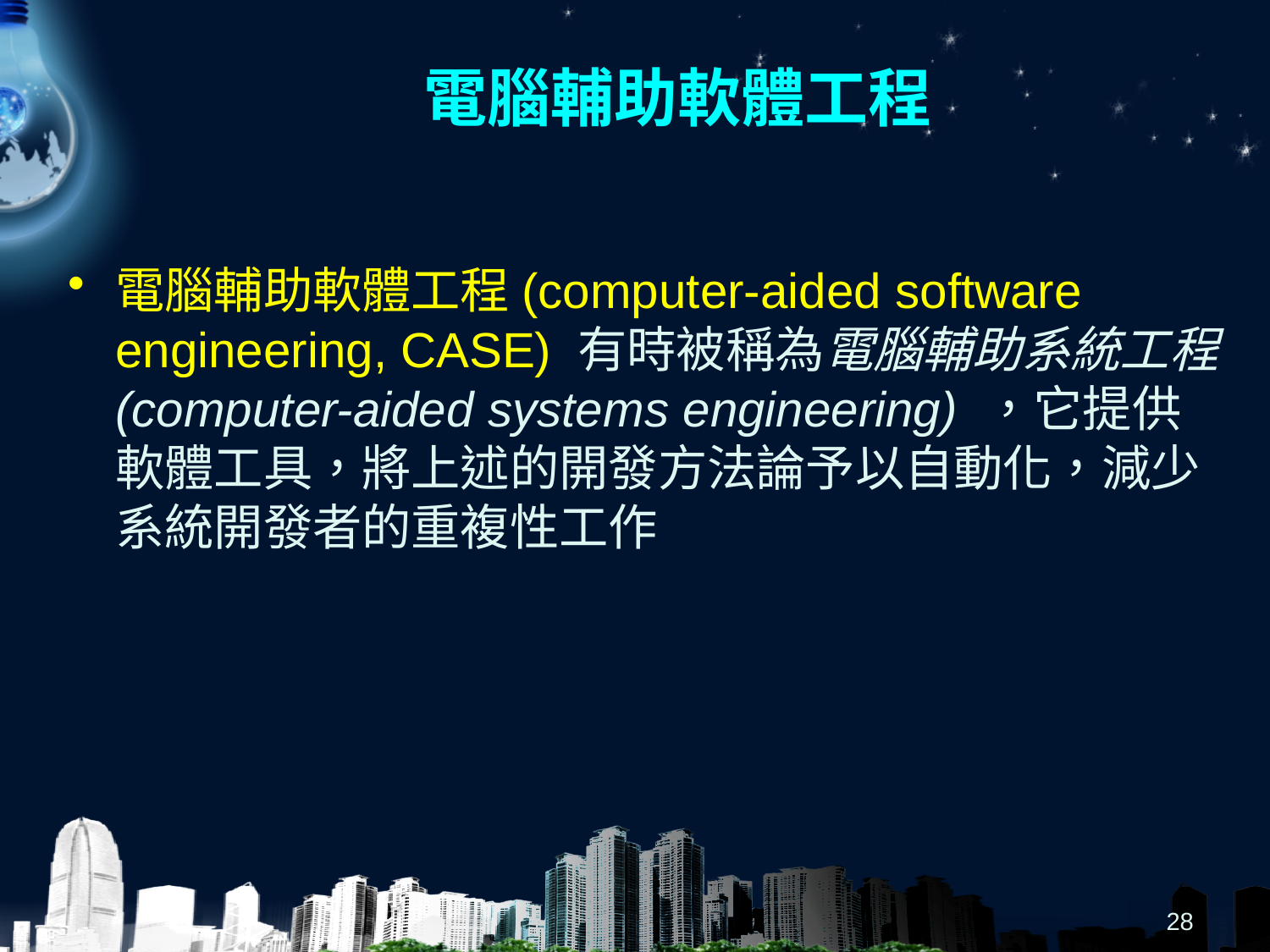

# 電腦輔助軟體工程

電腦輔助軟體工程(computer-aided software engineering, CASE) 有時被稱為電腦輔助系統工程(computer-aided systems engineering) ，它提供軟體工具，將上述的開發方法論予以自動化，減少系統開發者的重複性工作
28